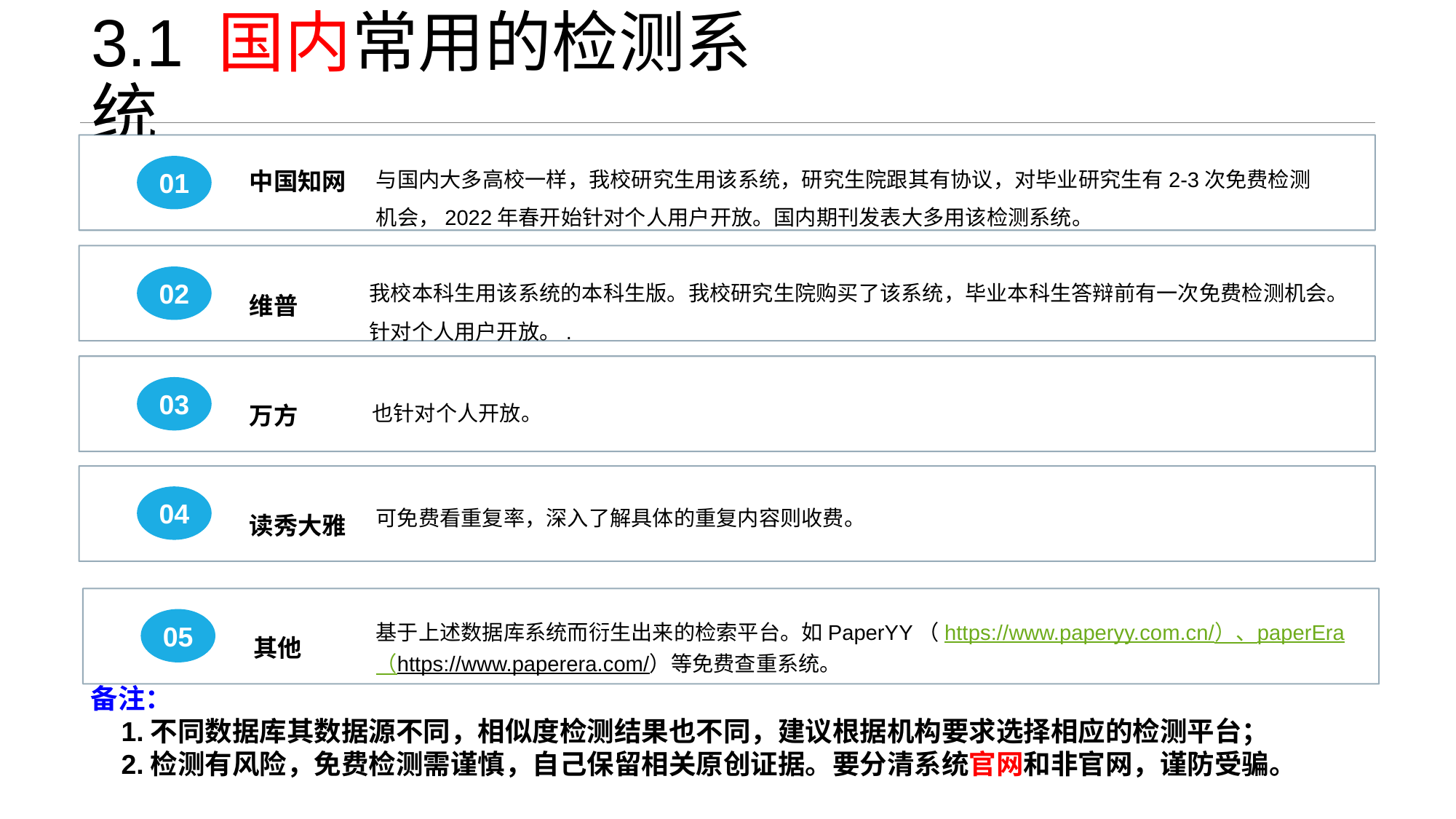

# 3.1 国内常用的检测系统

与国内大多高校一样，我校研究生用该系统，研究生院跟其有协议，对毕业研究生有2-3次免费检测机会，2022年春开始针对个人用户开放。国内期刊发表大多用该检测系统。
中国知网
01

我校本科生用该系统的本科生版。我校研究生院购买了该系统，毕业本科生答辩前有一次免费检测机会。针对个人用户开放。.
02
维普

03
也针对个人开放。
万方

04
读秀大雅
可免费看重复率，深入了解具体的重复内容则收费。

05
基于上述数据库系统而衍生出来的检索平台。如PaperYY（https://www.paperyy.com.cn/）、paperEra（https://www.paperera.com/）等免费查重系统。
其他
备注：
    1.不同数据库其数据源不同，相似度检测结果也不同，建议根据机构要求选择相应的检测平台；
    2.检测有风险，免费检测需谨慎，自己保留相关原创证据。要分清系统官网和非官网，谨防受骗。